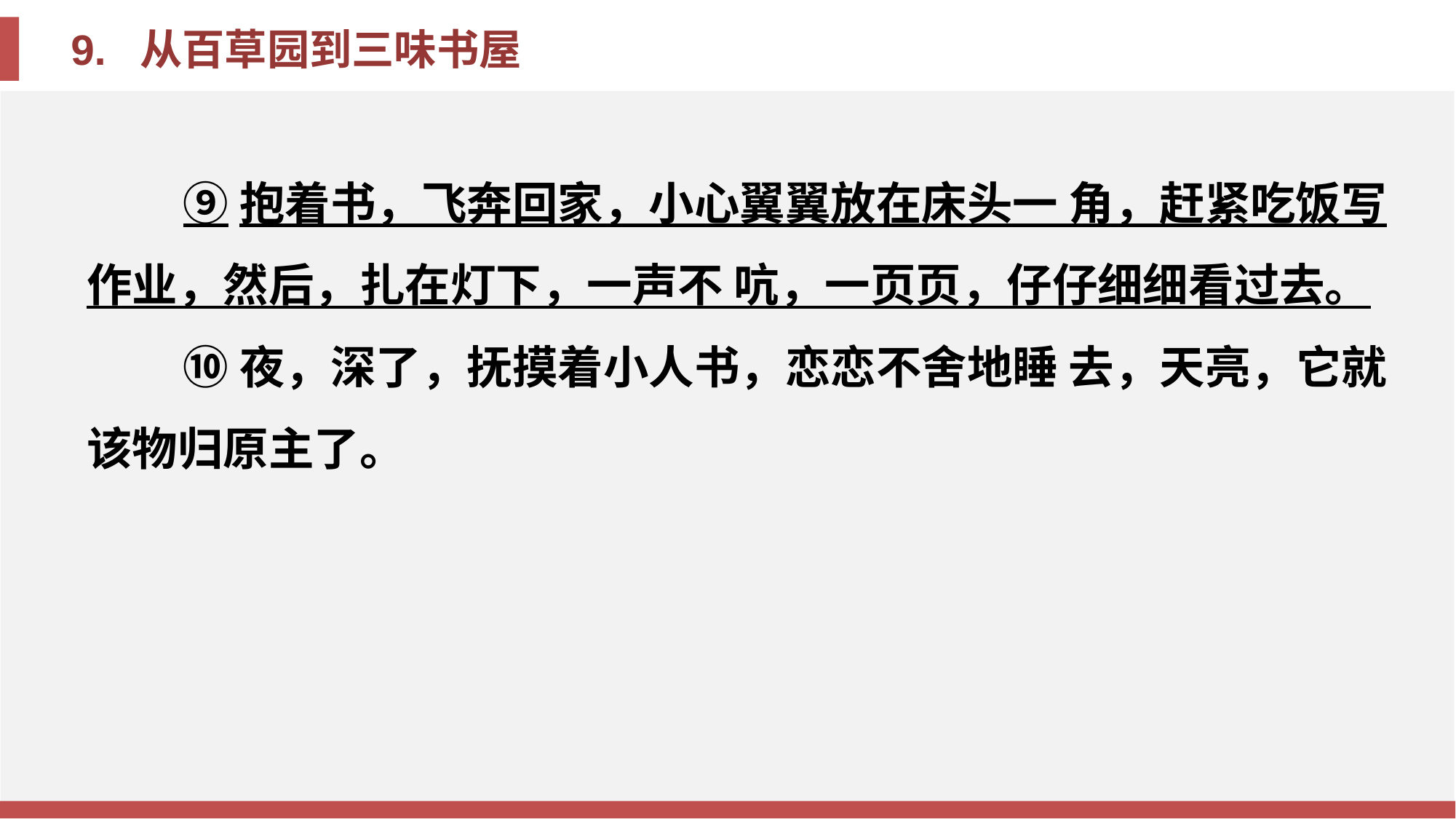

⑨抱着书，飞奔回家，小心翼翼放在床头一 角，赶紧吃饭写作业，然后，扎在灯下，一声不 吭，一页页，仔仔细细看过去。
⑩夜，深了，抚摸着小人书，恋恋不舍地睡 去，天亮，它就该物归原主了。